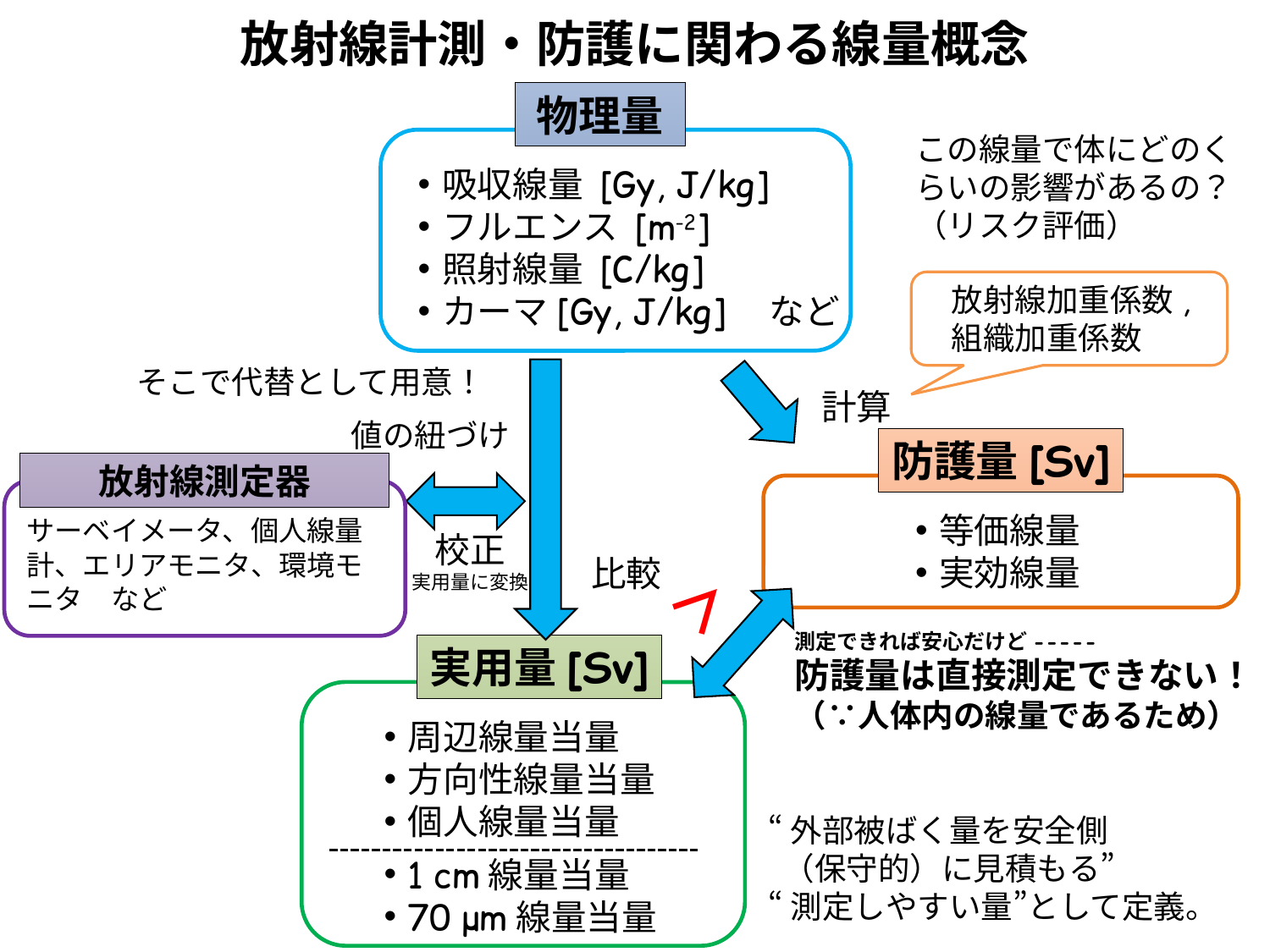

# 放射線計測・防護に関わる線量概念
物理量

吸収線量 [Gy, J/kg]
フルエンス [m-2]
照射線量 [C/kg]
カーマ[Gy, J/kg]　など
この線量で体にどのくらいの影響があるの？
（リスク評価）

放射線加重係数,
組織加重係数
そこで代替として用意！

計算
値の紐づけ
防護量[Sv]

等価線量
実効線量
放射線測定器

サーベイメータ、個人線量計、エリアモニタ、環境モニタ　など

校正
実用量に変換
比較
＞

測定できれば安心だけど-----
防護量は直接測定できない！
（∵人体内の線量であるため）
実用量[Sv]

周辺線量当量
方向性線量当量
個人線量当量
1 cm線量当量
70 μm線量当量
“外部被ばく量を安全側
 （保守的）に見積もる”
“測定しやすい量”として定義。